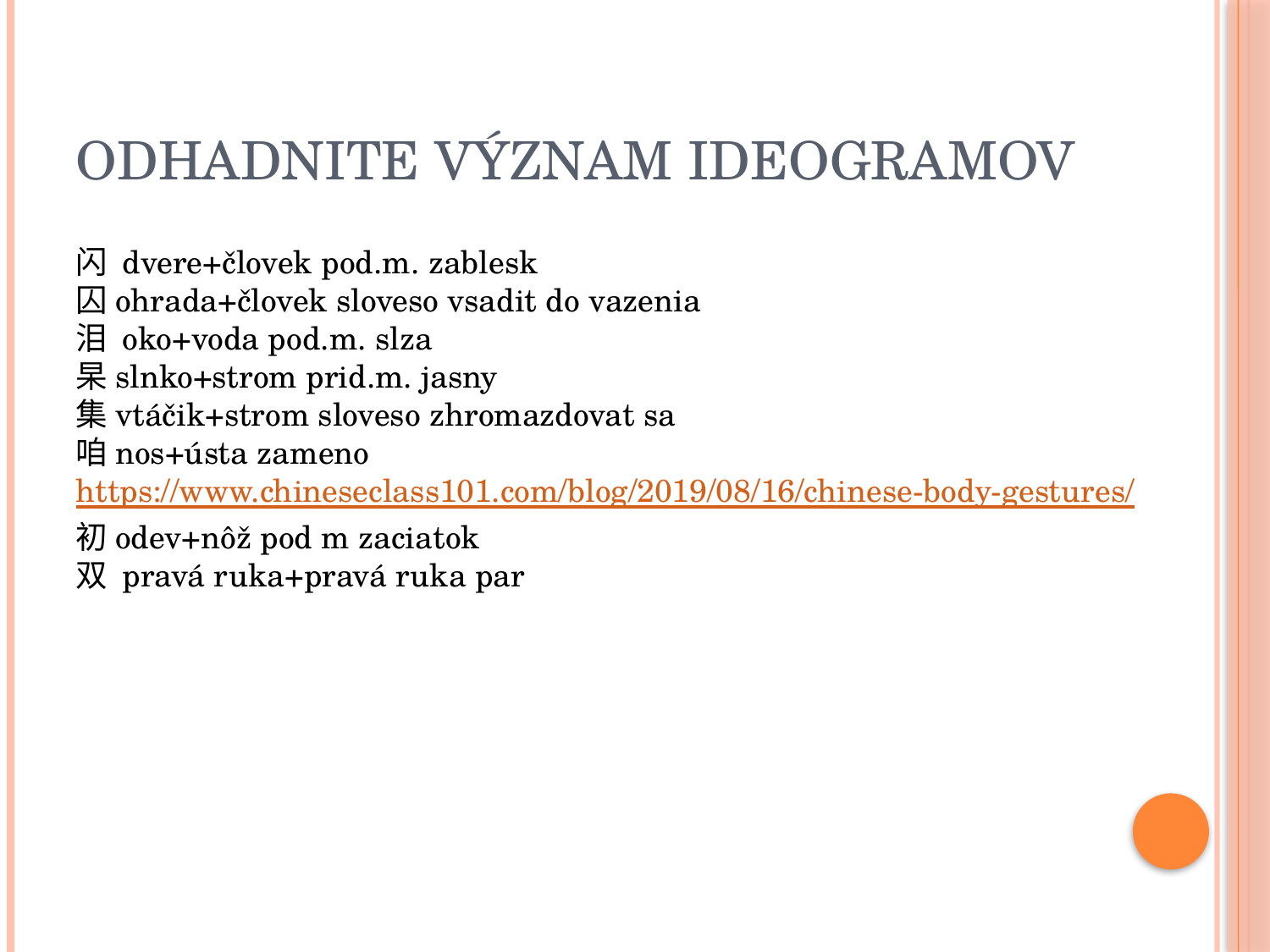

# Odhadnite význam ideogramov
闪 dvere+človek pod.m. zablesk
囚ohrada+človek sloveso vsadit do vazenia
泪 oko+voda pod.m. slza
杲slnko+strom prid.m. jasny
集vtáčik+strom sloveso zhromazdovat sa
咱nos+ústa zameno
https://www.chineseclass101.com/blog/2019/08/16/chinese-body-gestures/
初odev+nôž pod m zaciatok
双 pravá ruka+pravá ruka par